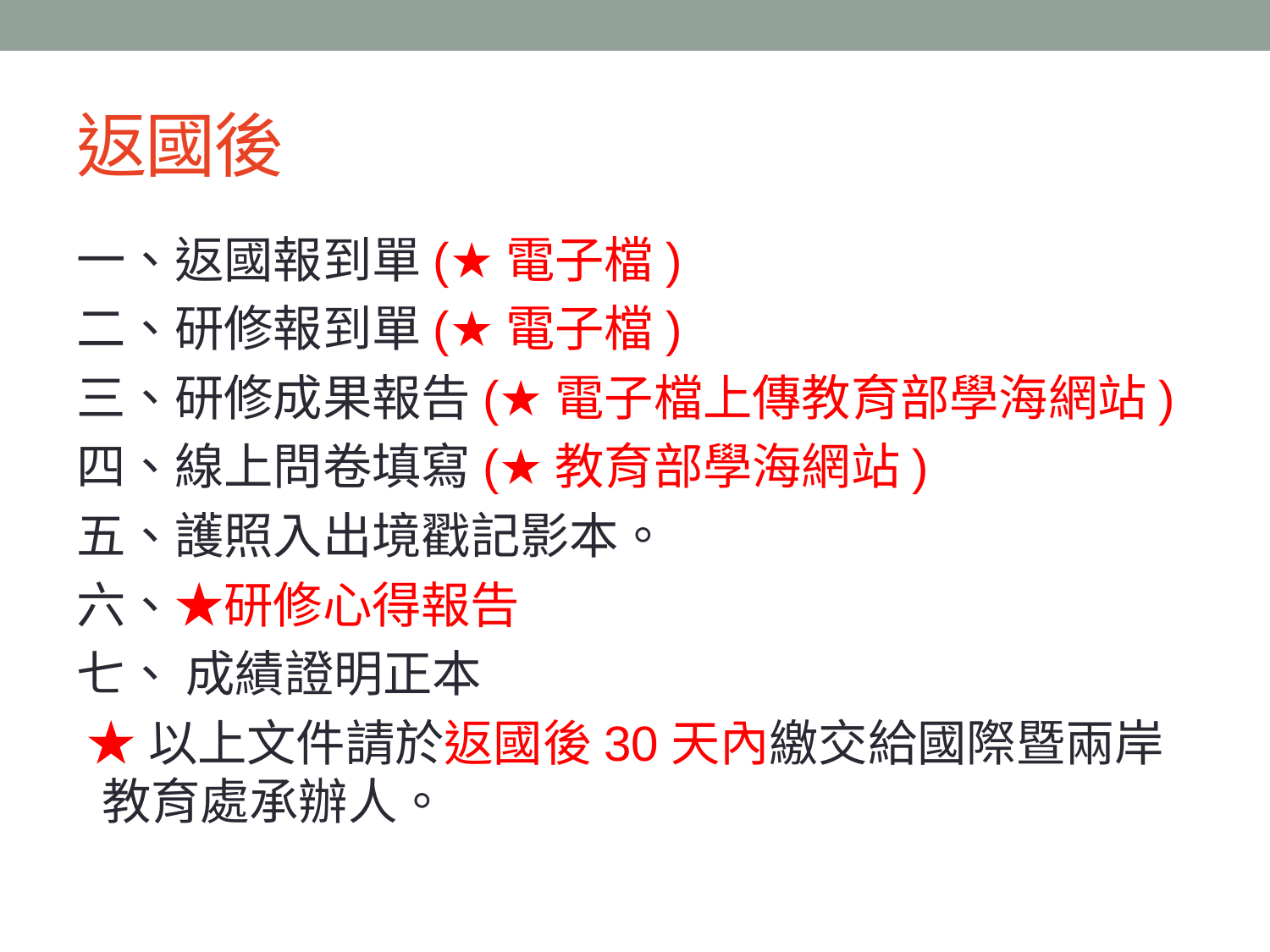

# 返國後
一、返國報到單(★電子檔)
二、研修報到單(★電子檔)
三、研修成果報告(★電子檔上傳教育部學海網站)
四、線上問卷填寫(★教育部學海網站)
五、護照入出境戳記影本。
六、★研修心得報告
七、 成績證明正本
 ★以上文件請於返國後30天內繳交給國際暨兩岸教育處承辦人。